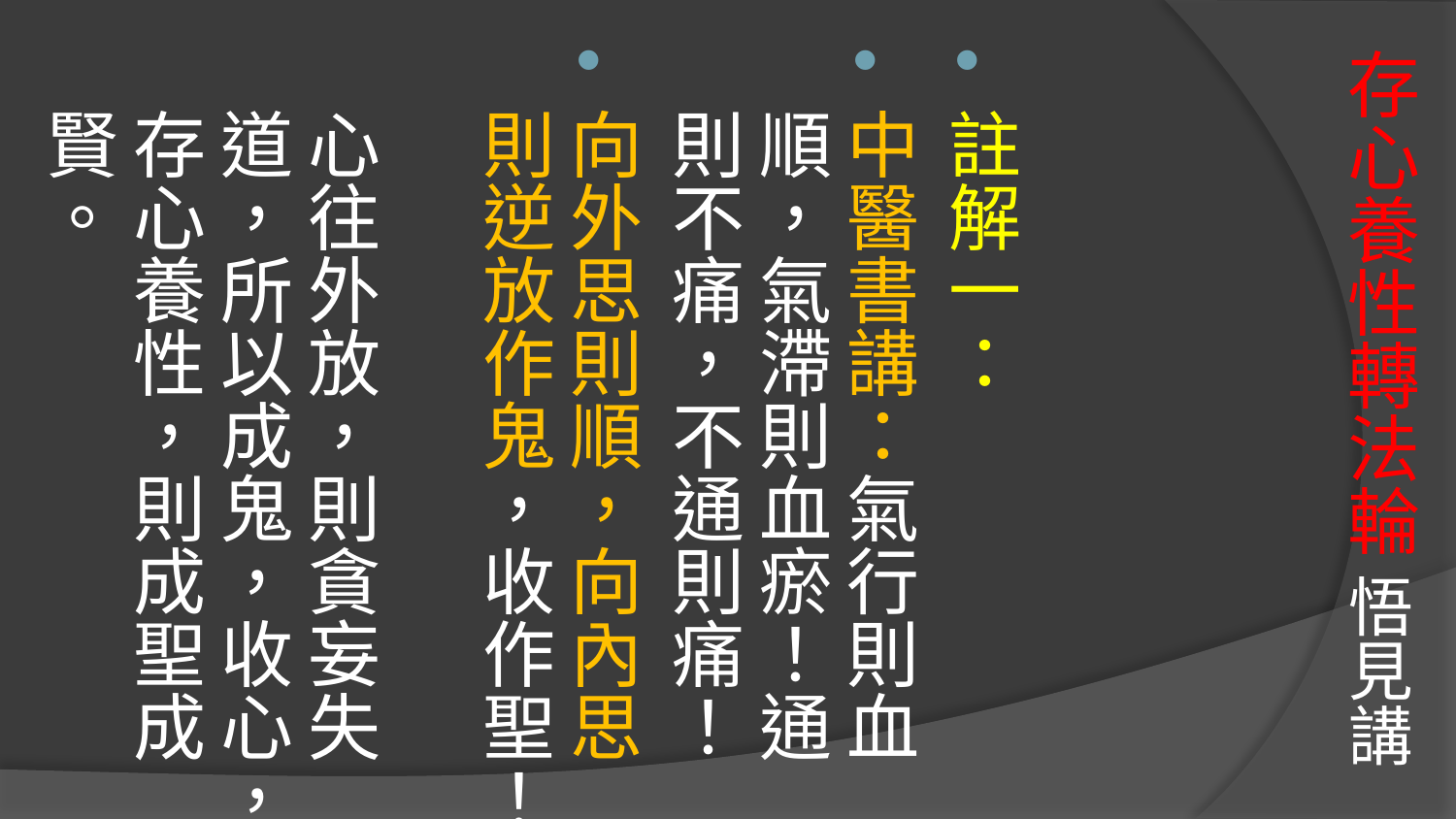

# 存心養性轉法輪 悟見講
註解一：
中醫書講：氣行則血順，氣滯則血瘀！通則不痛，不通則痛！
向外思則順，向內思則逆放作鬼，收作聖！
心往外放，則貪妄失道，所以成鬼，收心，存心養性，則成聖成賢。